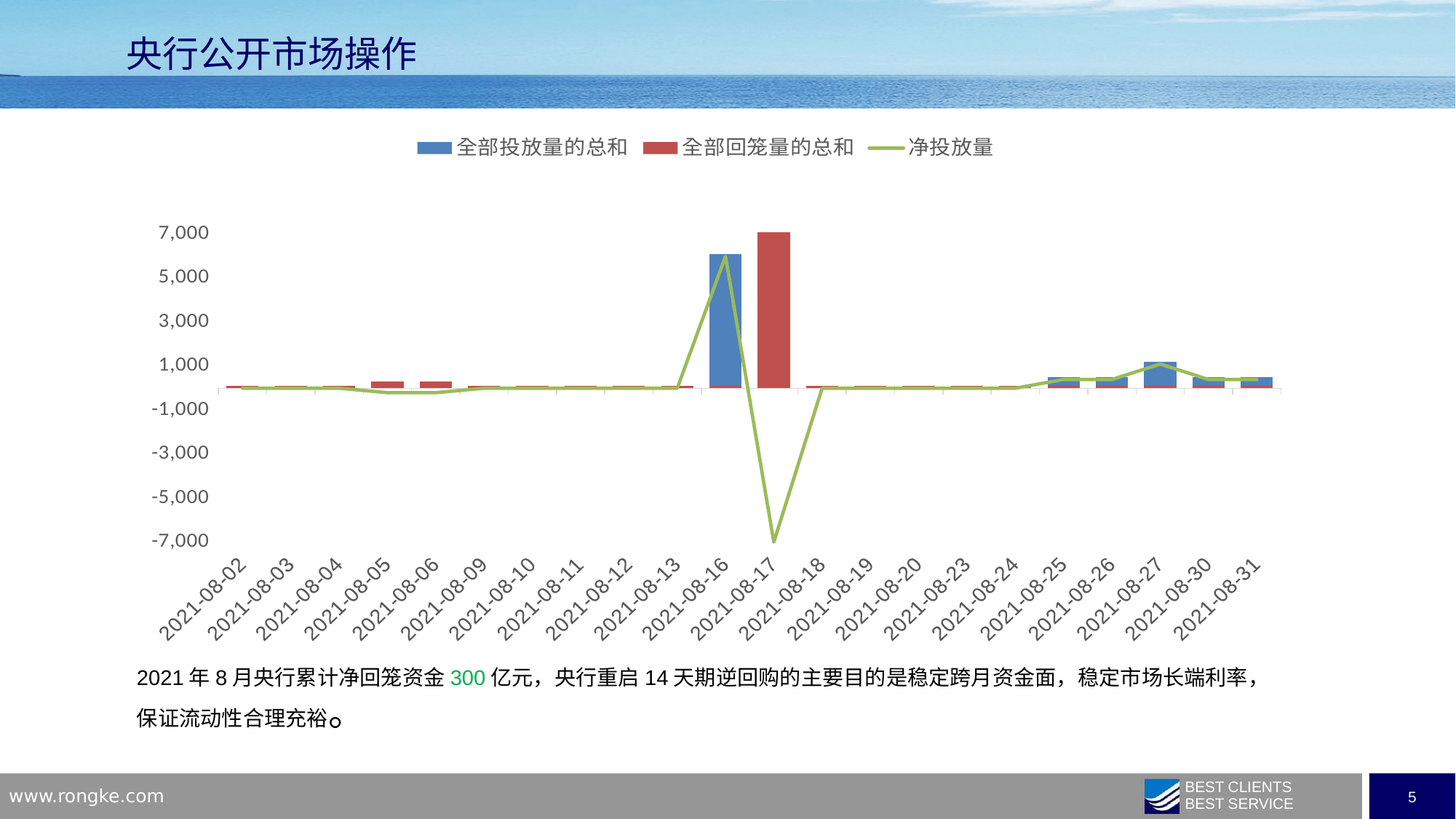

# 央行公开市场操作

### Chart

| Category | 全部投放量的总和 | 全部回笼量的总和 | 净投放量 |
|---|---|---|---|
| 2021-08-02 | 100.0 | 100.0 | 0.0 |
| 2021-08-03 | 100.0 | 100.0 | 0.0 |
| 2021-08-04 | 100.0 | 100.0 | 0.0 |
| 2021-08-05 | 100.0 | 300.0 | -200.0 |
| 2021-08-06 | 100.0 | 300.0 | -200.0 |
| 2021-08-09 | 100.0 | 100.0 | 0.0 |
| 2021-08-10 | 100.0 | 100.0 | 0.0 |
| 2021-08-11 | 100.0 | 100.0 | 0.0 |
| 2021-08-12 | 100.0 | 100.0 | 0.0 |
| 2021-08-13 | 100.0 | 100.0 | 0.0 |
| 2021-08-16 | 6100.0 | 100.0 | 6000.0 |
| 2021-08-17 | 100.0 | 7100.0 | -7000.0 |
| 2021-08-18 | 100.0 | 100.0 | 0.0 |
| 2021-08-19 | 100.0 | 100.0 | 0.0 |
| 2021-08-20 | 100.0 | 100.0 | 0.0 |
| 2021-08-23 | 100.0 | 100.0 | 0.0 |
| 2021-08-24 | 100.0 | 100.0 | 0.0 |
| 2021-08-25 | 500.0 | 100.0 | 400.0 |
| 2021-08-26 | 500.0 | 100.0 | 400.0 |
| 2021-08-27 | 1200.0 | 100.0 | 1100.0 |
| 2021-08-30 | 500.0 | 100.0 | 400.0 |
| 2021-08-31 | 500.0 | 100.0 | 400.0 |
2021年8月央行累计净回笼资金300亿元，央行重启14天期逆回购的主要目的是稳定跨月资金面，稳定市场长端利率，保证流动性合理充裕。